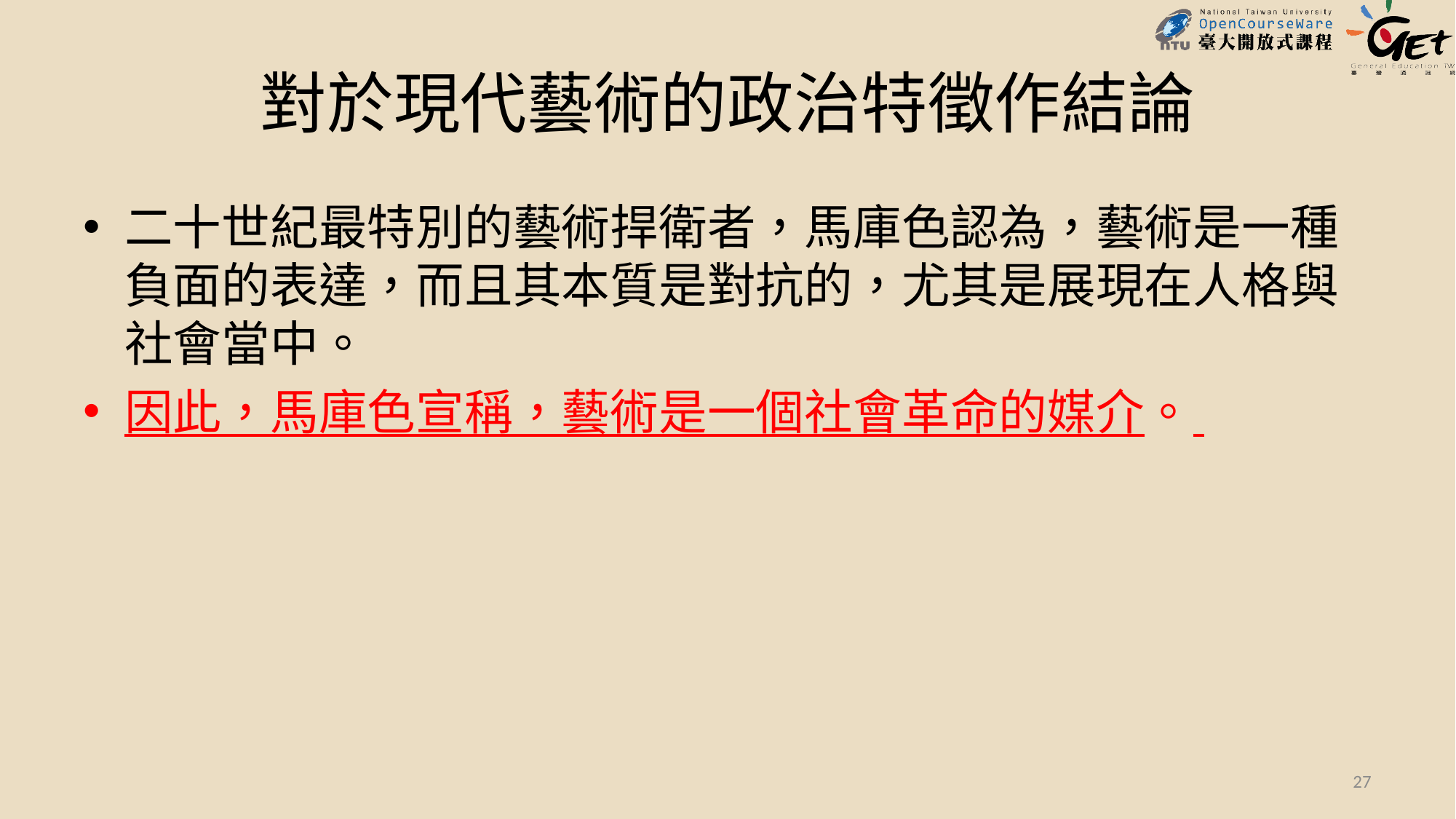

# 對於現代藝術的政治特徵作結論
二十世紀最特別的藝術捍衛者，馬庫色認為，藝術是一種負面的表達，而且其本質是對抗的，尤其是展現在人格與社會當中。
因此，馬庫色宣稱，藝術是一個社會革命的媒介。
27